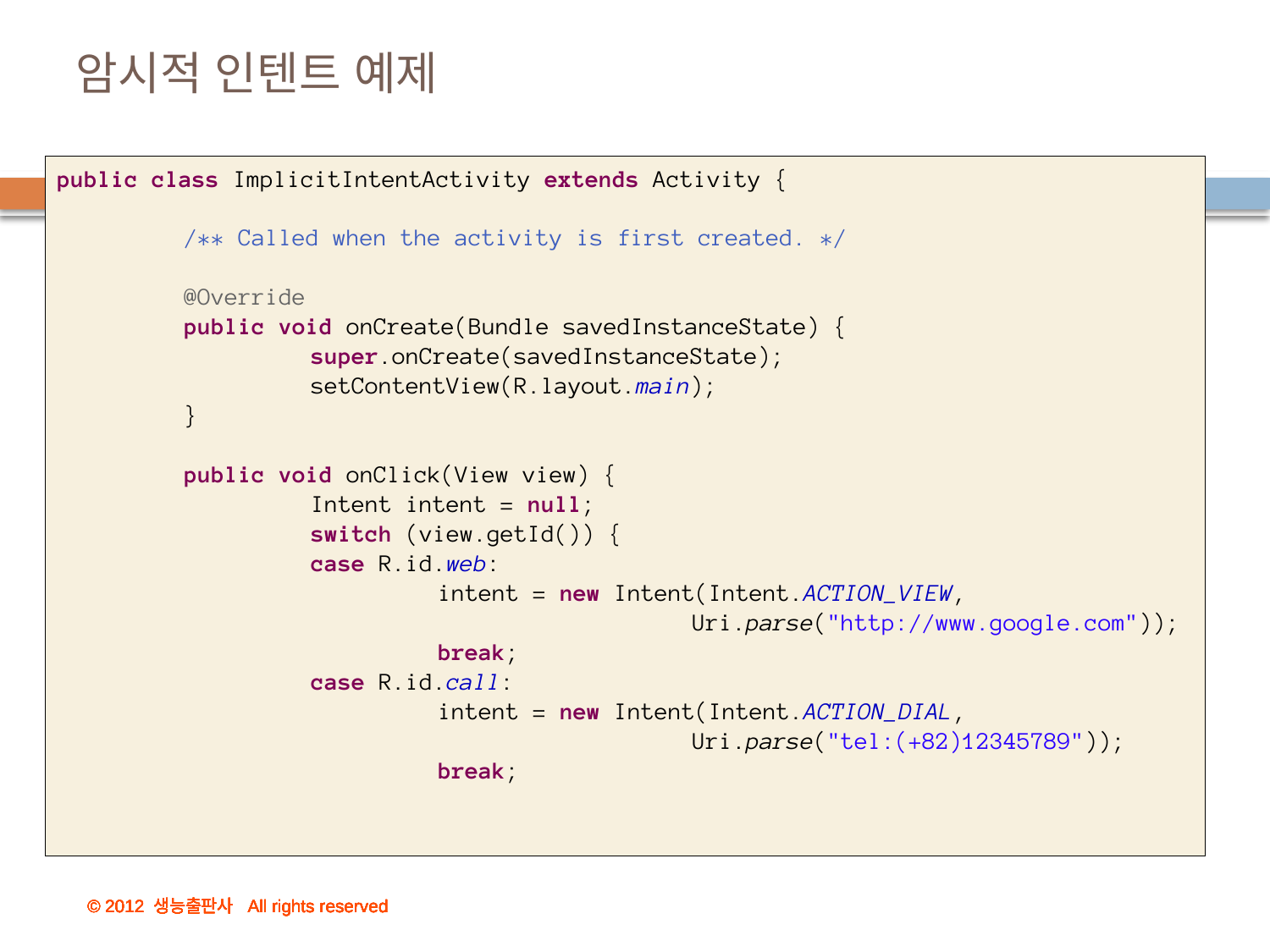

# 암시적 인텐트 예제
public class ImplicitIntentActivity extends Activity {

	/** Called when the activity is first created. */

	@Override
	public void onCreate(Bundle savedInstanceState) {
		super.onCreate(savedInstanceState);
		setContentView(R.layout.main);
	}

	public void onClick(View view) {
		Intent intent = null;
		switch (view.getId()) {
		case R.id.web:
			intent = new Intent(Intent.ACTION_VIEW,
					Uri.parse("http://www.google.com"));
			break;
		case R.id.call:
			intent = new Intent(Intent.ACTION_DIAL,
					Uri.parse("tel:(+82)12345789"));
			break;